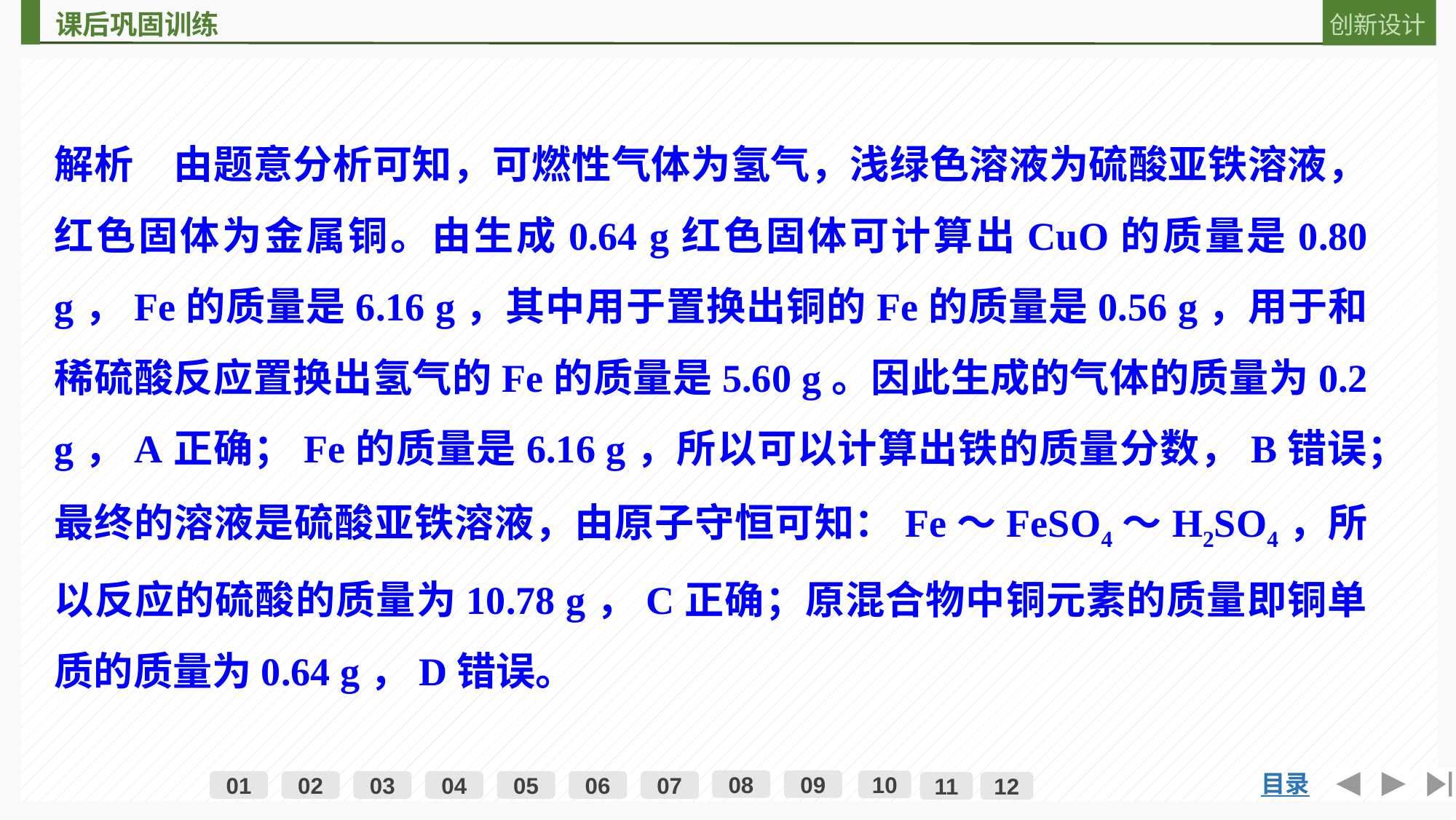

解析　由题意分析可知，可燃性气体为氢气，浅绿色溶液为硫酸亚铁溶液，红色固体为金属铜。由生成0.64 g红色固体可计算出CuO的质量是0.80 g，Fe的质量是6.16 g，其中用于置换出铜的Fe的质量是0.56 g，用于和稀硫酸反应置换出氢气的Fe的质量是5.60 g。因此生成的气体的质量为0.2 g，A正确；Fe的质量是6.16 g，所以可以计算出铁的质量分数，B错误；最终的溶液是硫酸亚铁溶液，由原子守恒可知：Fe～FeSO4～H2SO4，所以反应的硫酸的质量为10.78 g，C正确；原混合物中铜元素的质量即铜单质的质量为0.64 g，D错误。